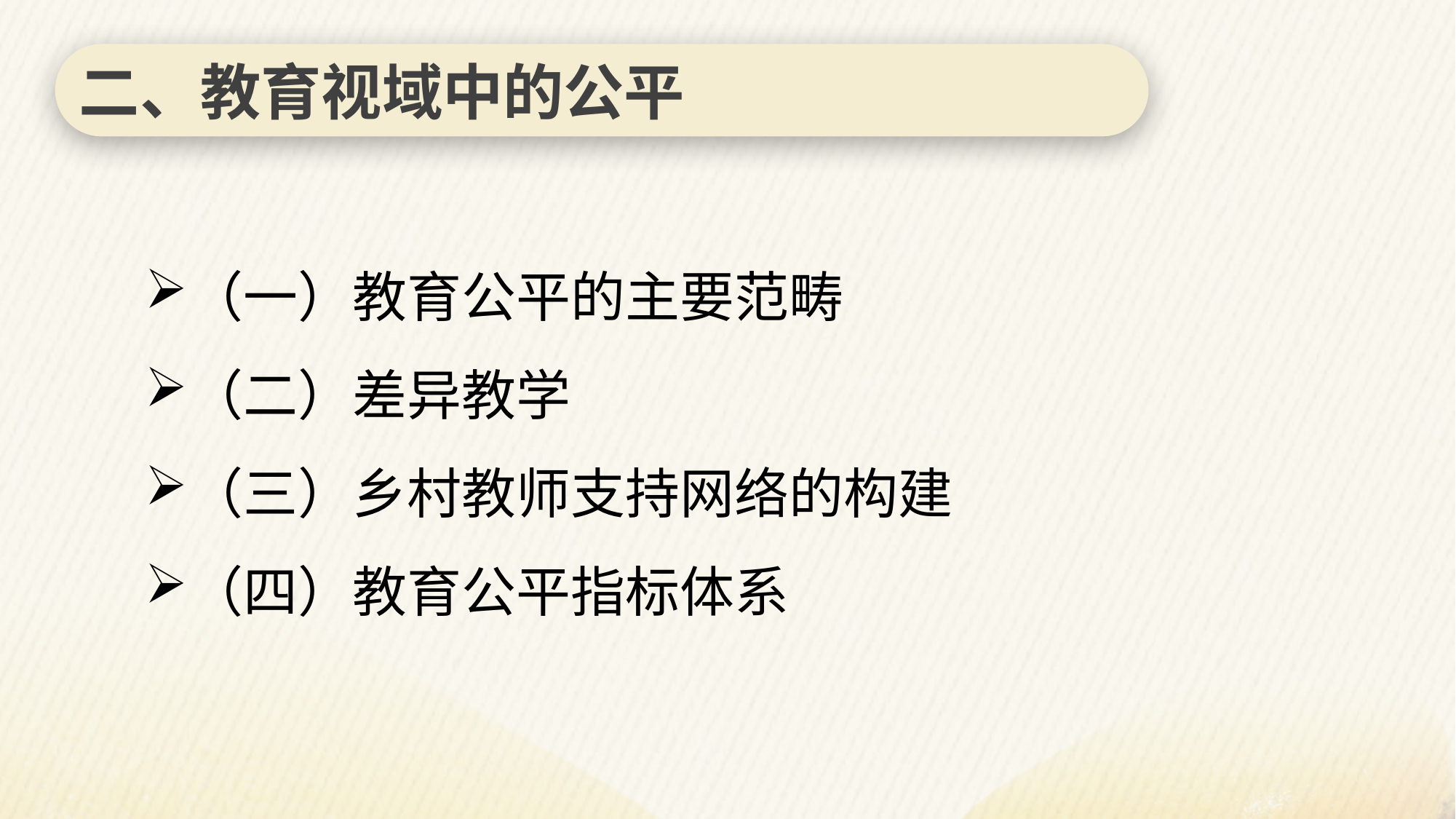

二、教育视域中的公平
（一）教育公平的主要范畴
（二）差异教学
（三）乡村教师支持网络的构建
（四）教育公平指标体系